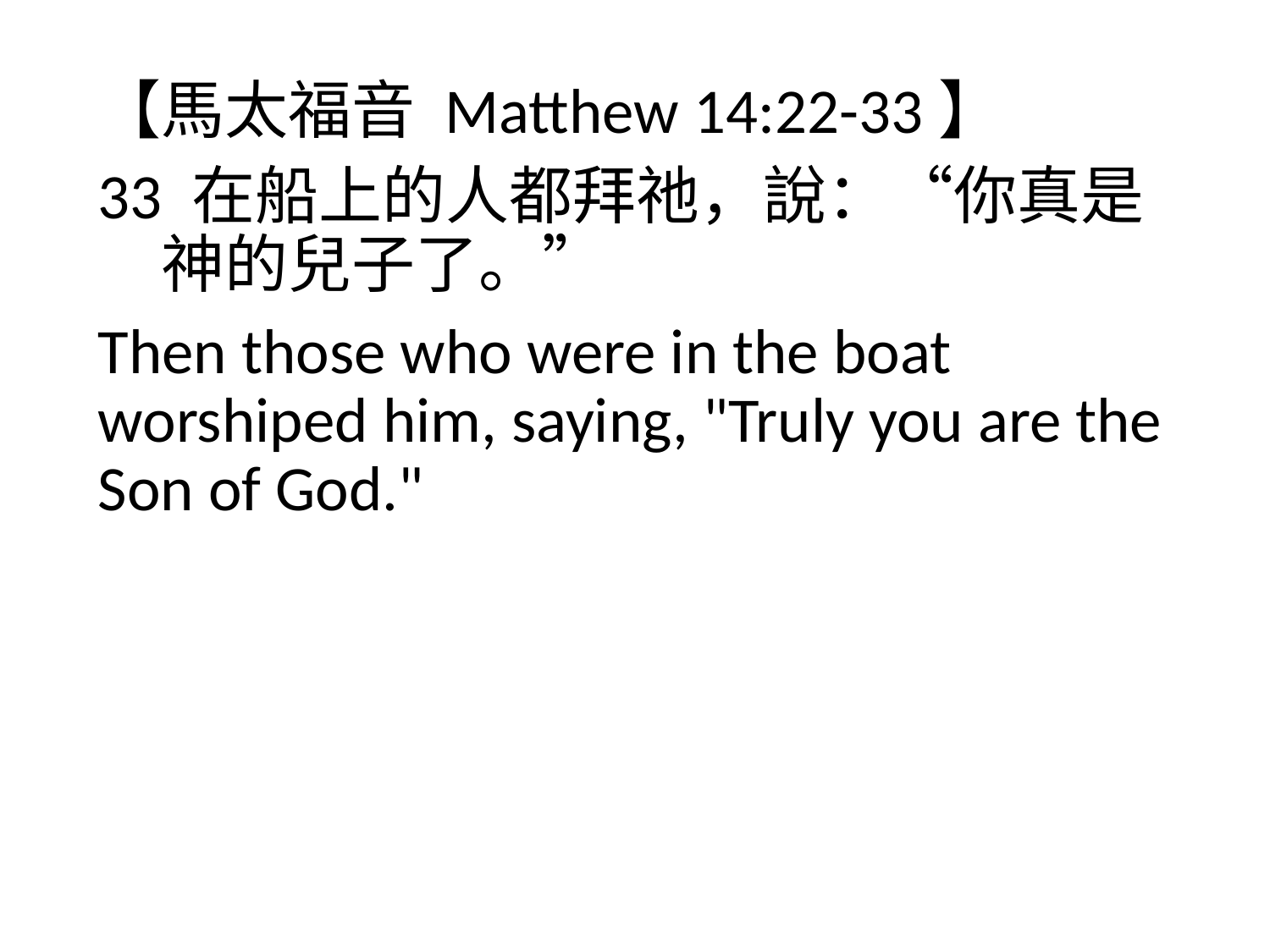

【馬太福音 Matthew 14:22-33】
33 在船上的人都拜祂，說：“你真是　神的兒子了。”
Then those who were in the boat worshiped him, saying, "Truly you are the Son of God."